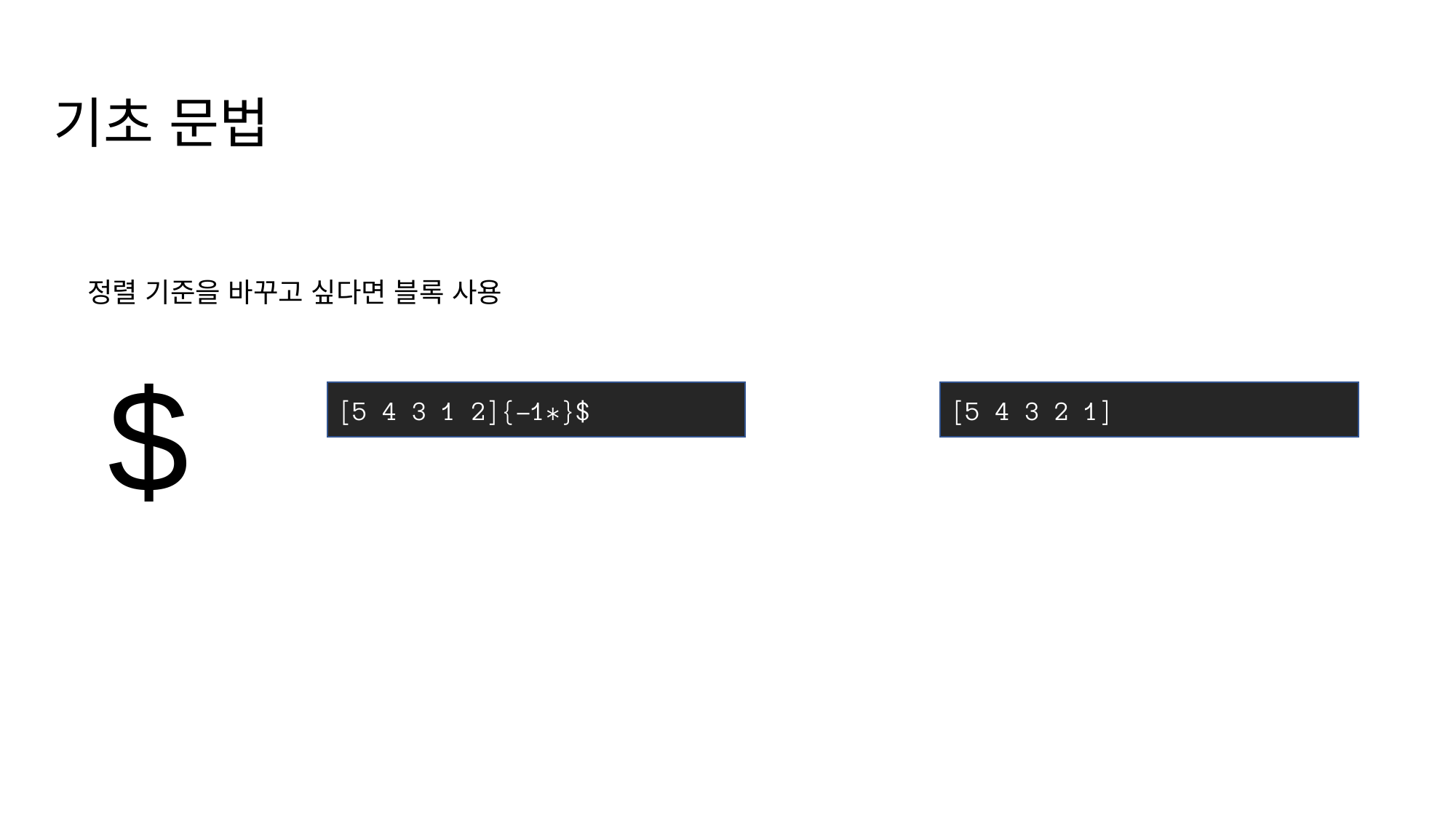

기초 문법
$
정렬 기준을 바꾸고 싶다면 블록 사용
[5 4 3 1 2]{-1*}$
[5 4 3 2 1]